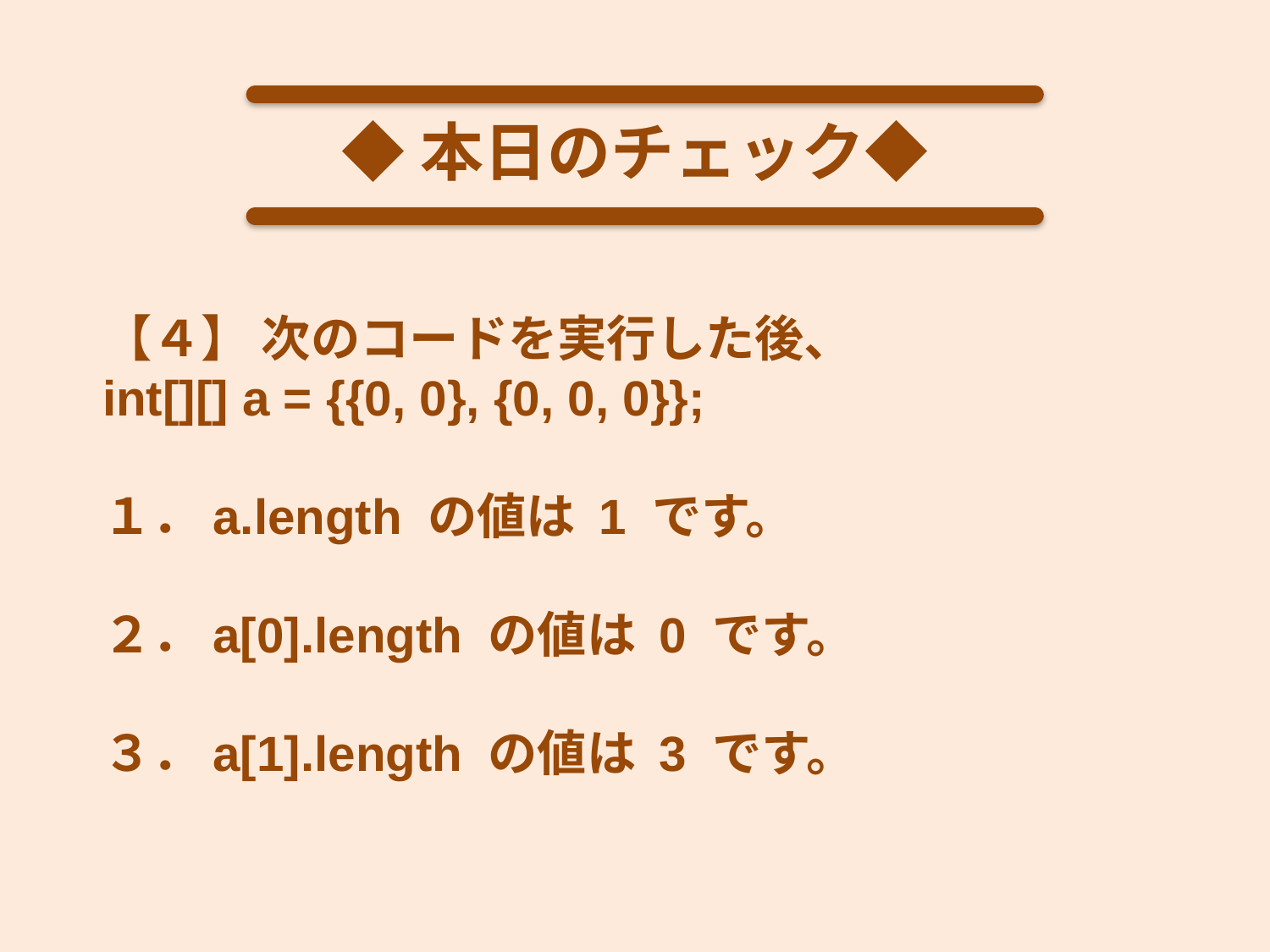

◆本日のチェック◆

【４】 次のコードを実行した後、
int[][] a = {{0, 0}, {0, 0, 0}};

１．a.length の値は 1 です。

２．a[0].length の値は 0 です。

３．a[1].length の値は 3 です。